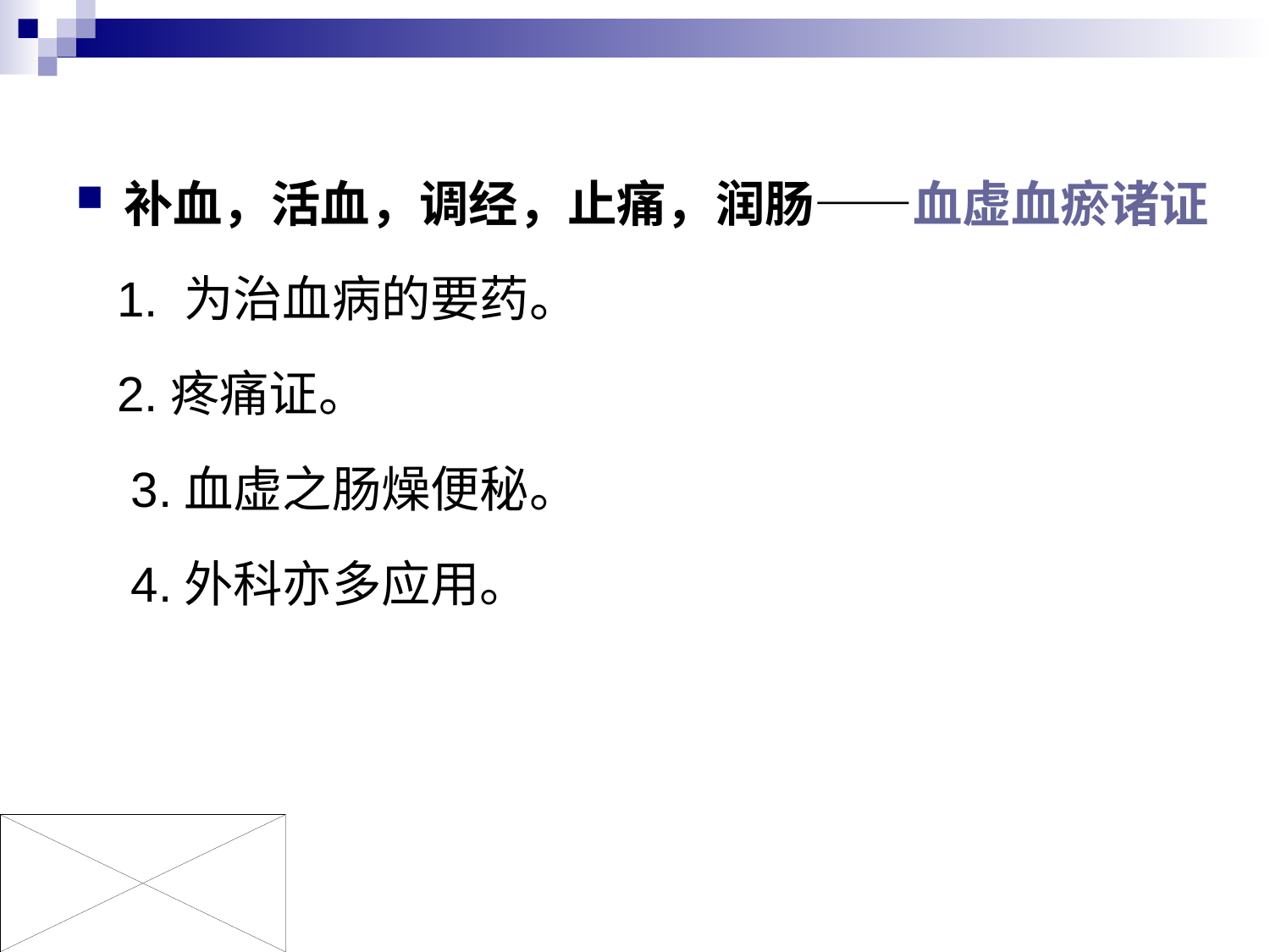

# 补血，活血，调经，止痛，润肠——血虚血瘀诸证
   1. 为治血病的要药。
   2.疼痛证。
    3.血虚之肠燥便秘。
    4.外科亦多应用。